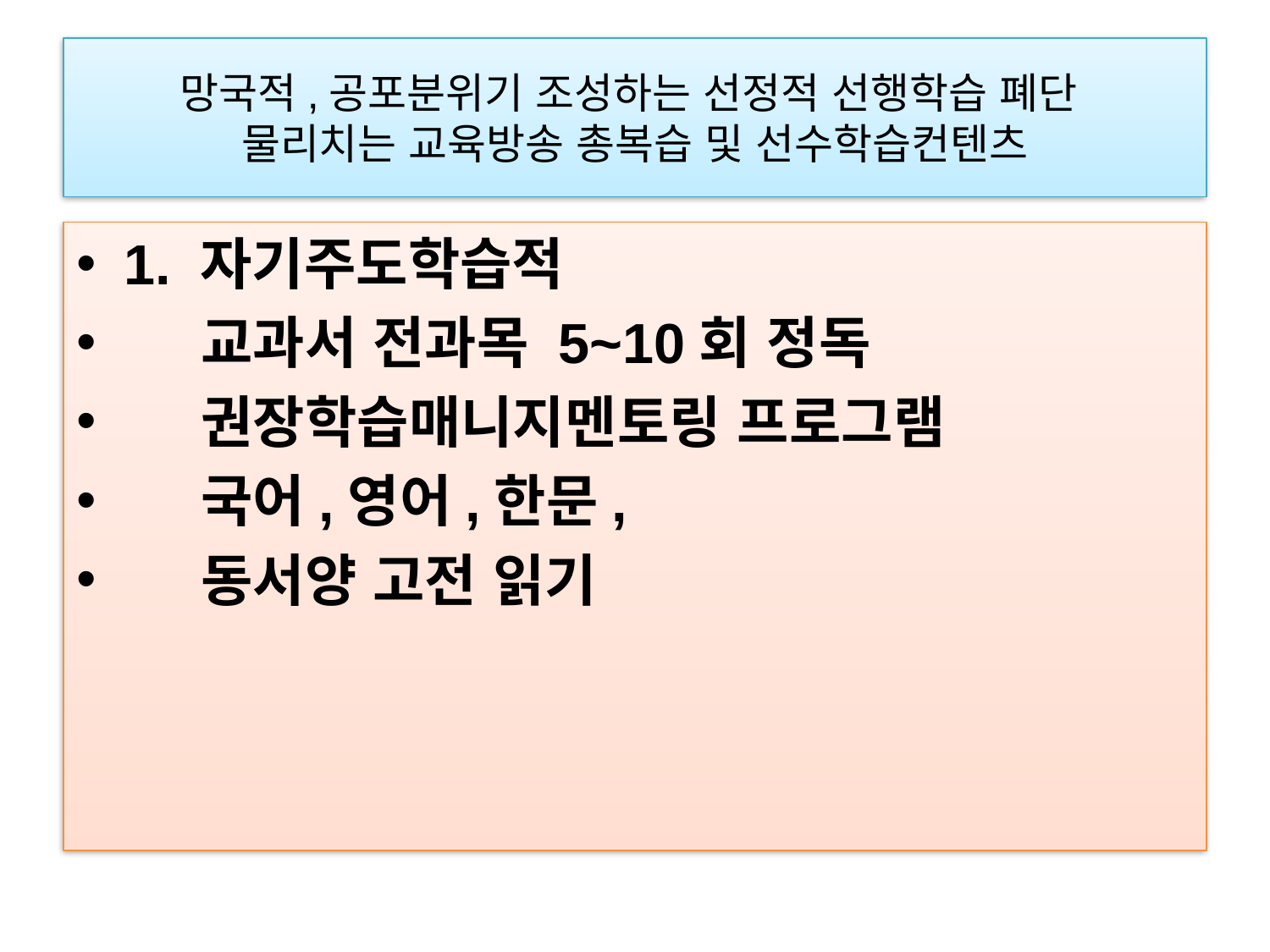

# 망국적,공포분위기 조성하는 선정적 선행학습 폐단 물리치는 교육방송 총복습 및 선수학습컨텐츠
1. 자기주도학습적
    교과서 전과목 5~10회 정독
    권장학습매니지멘토링 프로그램
    국어,영어,한문,
    동서양 고전 읽기